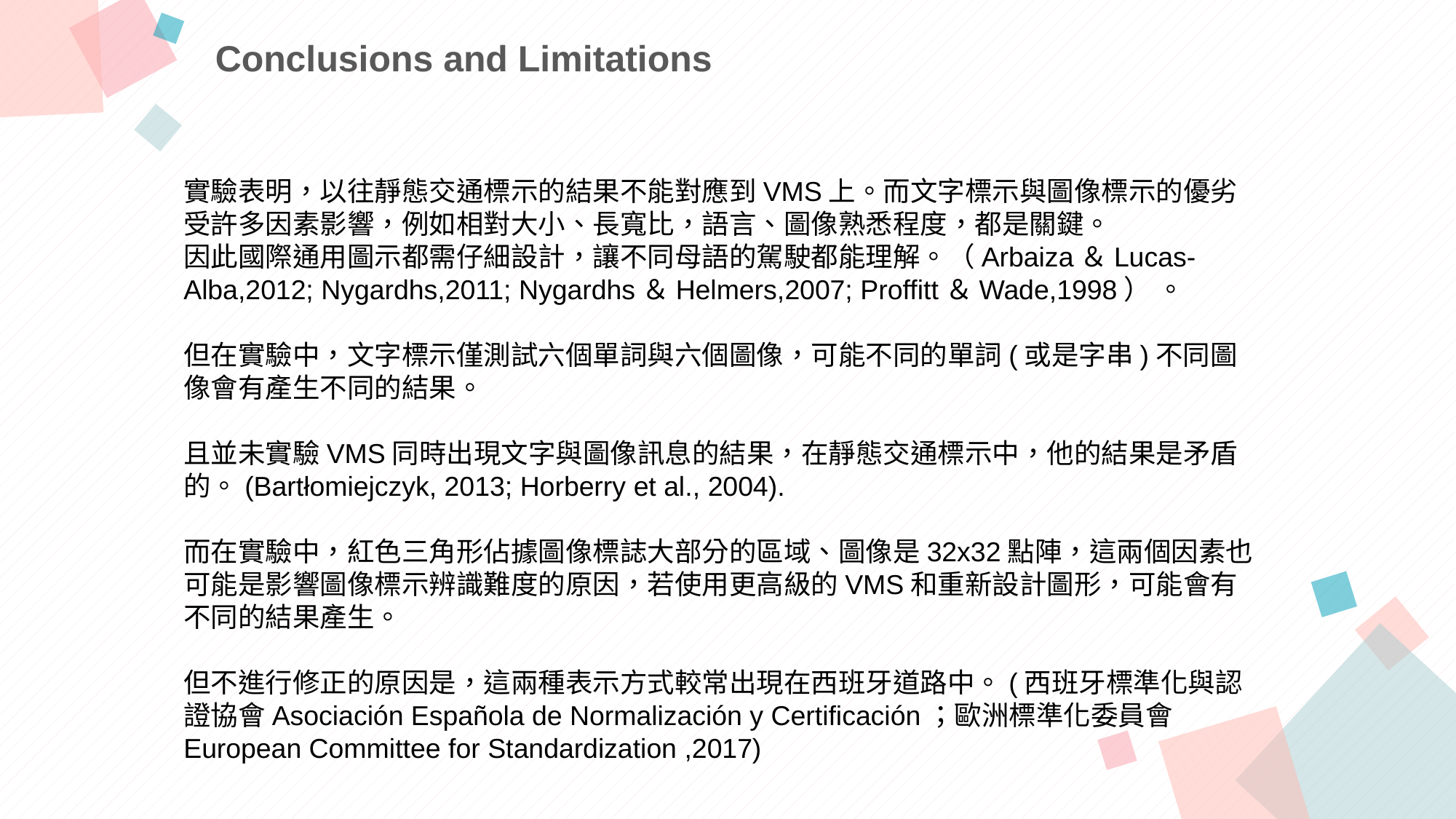

Conclusions and Limitations
實驗表明，以往靜態交通標示的結果不能對應到VMS上。而文字標示與圖像標示的優劣受許多因素影響，例如相對大小、長寬比，語言、圖像熟悉程度，都是關鍵。
因此國際通用圖示都需仔細設計，讓不同母語的駕駛都能理解。（Arbaiza＆Lucas-Alba,2012; Nygardhs,2011; Nygardhs＆Helmers,2007; Proffitt＆Wade,1998） 。

但在實驗中，文字標示僅測試六個單詞與六個圖像，可能不同的單詞(或是字串)不同圖像會有產生不同的結果。

且並未實驗VMS同時出現文字與圖像訊息的結果，在靜態交通標示中，他的結果是矛盾的。(Bartłomiejczyk, 2013; Horberry et al., 2004).

而在實驗中，紅色三角形佔據圖像標誌大部分的區域、圖像是32x32點陣，這兩個因素也可能是影響圖像標示辨識難度的原因，若使用更高級的VMS和重新設計圖形，可能會有不同的結果產生。

但不進行修正的原因是，這兩種表示方式較常出現在西班牙道路中。(西班牙標準化與認證協會Asociación Española de Normalización y Certificación；歐洲標準化委員會European Committee for Standardization ,2017)